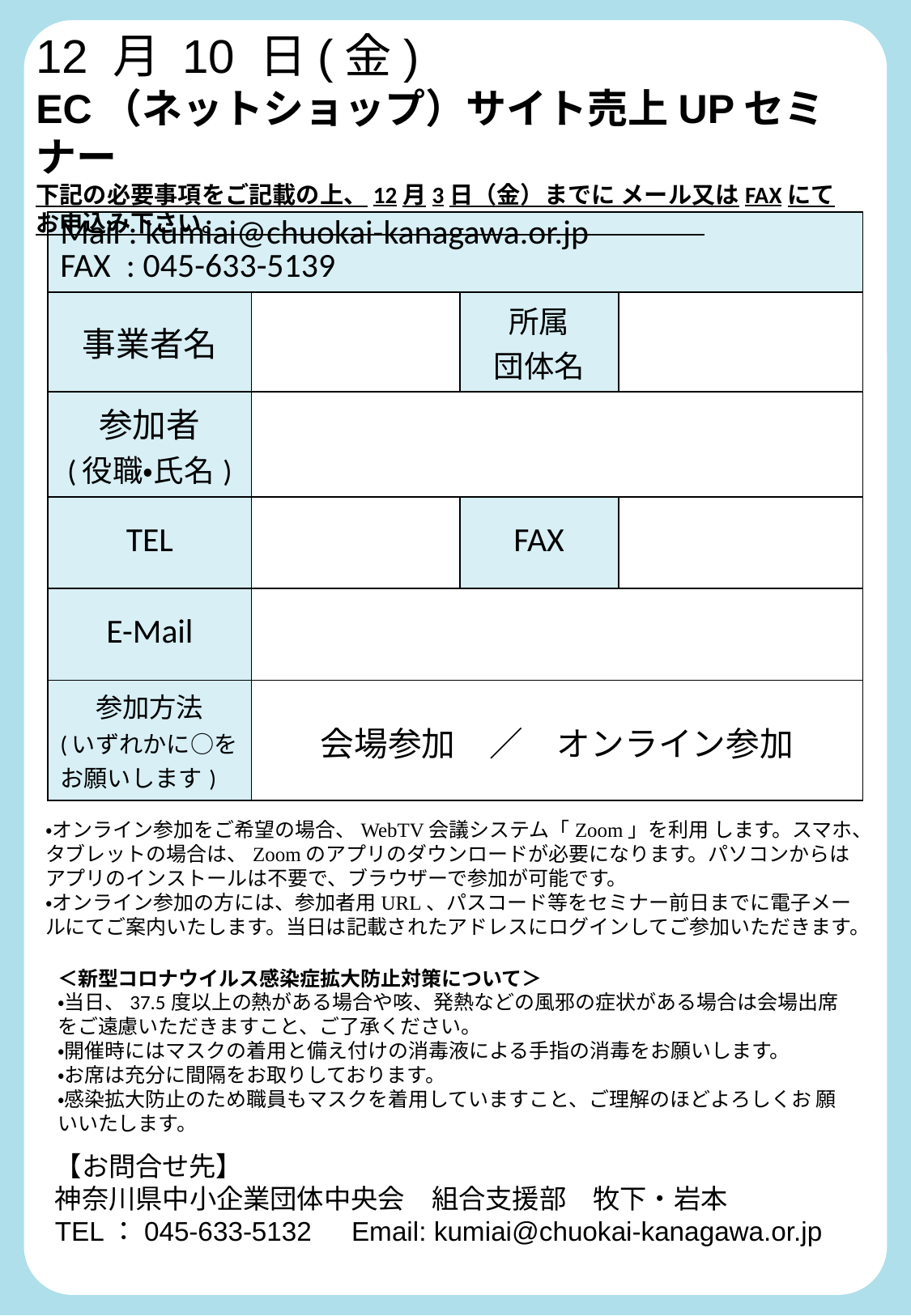

12 月 10 日(金)
EC（ネットショップ）サイト売上UPセミナー
下記の必要事項をご記載の上、12月3日（金）までに メール又はFAXにて
お申込み下さい。
| Mail : kumiai@chuokai-kanagawa.or.jp FAX : 045-633-5139 |  |  |  |
| --- | --- | --- | --- |
| 事業者名 |  | 所属 団体名 |  |
| 参加者 (役職・氏名) |  |  |  |
| TEL |  | FAX |  |
| E-Mail |  |  |  |
| 参加方法 (いずれかに○をお願いします) | 会場参加　／　オンライン参加 |  |  |
・オンライン参加をご希望の場合、WebTV会議システム「Zoom」を利用 します。スマホ、タブレットの場合は、Zoomのアプリのダウンロードが必要になります。パソコンからはアプリのインストールは不要で、ブラウザーで参加が可能です。
・オンライン参加の方には、参加者用URL、パスコード等をセミナー前日までに電子メールにてご案内いたします。当日は記載されたアドレスにログインしてご参加いただきます。
＜新型コロナウイルス感染症拡大防止対策について＞
・当日、37.5度以上の熱がある場合や咳、発熱などの風邪の症状がある場合は会場出席をご遠慮いただきますこと、ご了承ください。
・開催時にはマスクの着用と備え付けの消毒液による手指の消毒をお願いします。
・お席は充分に間隔をお取りしております。
・感染拡大防止のため職員もマスクを着用していますこと、ご理解のほどよろしくお 願いいたします。
【お問合せ先】
神奈川県中小企業団体中央会　組合支援部　牧下・岩本
TEL：045-633-5132　Email: kumiai@chuokai-kanagawa.or.jp